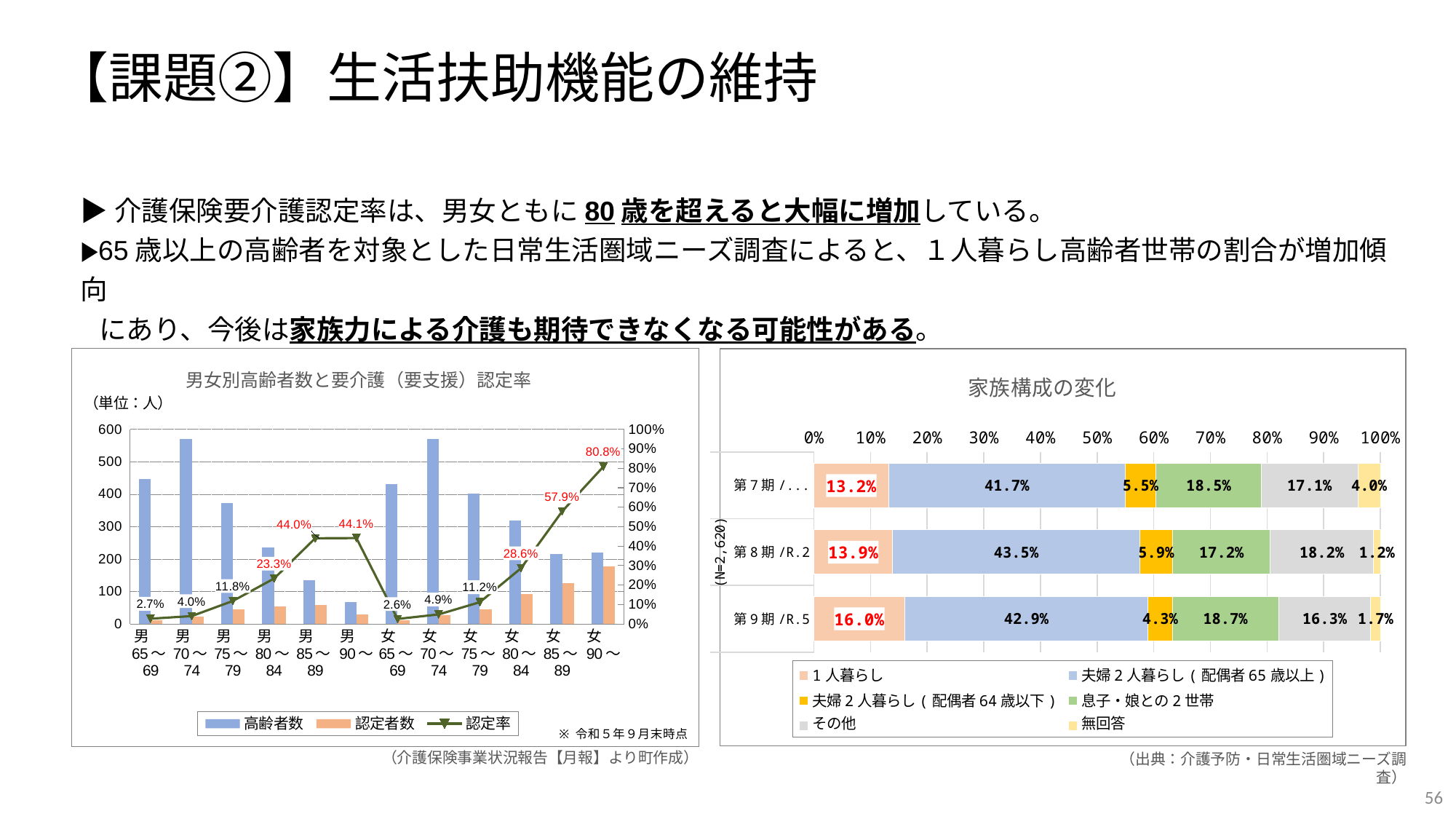

【課題②】生活扶助機能の維持
▶介護保険要介護認定率は、男女ともに80歳を超えると大幅に増加している。
▶65歳以上の高齢者を対象とした日常生活圏域ニーズ調査によると、１人暮らし高齢者世帯の割合が増加傾向
  にあり、今後は家族力による介護も期待できなくなる可能性がある。

### Chart: 男女別高齢者数と要介護（要支援）認定率

| Category |  |  |  |
|---|---|---|---|
| 男　65～69 | 447.0 | 12.0 | 0.026845637583892617 |
| 男　70～74 | 570.0 | 23.0 | 0.04035087719298246 |
| 男　75～79 | 373.0 | 44.0 | 0.11796246648793565 |
| 男　80～84 | 236.0 | 55.0 | 0.2330508474576271 |
| 男　85～89 | 134.0 | 59.0 | 0.44029850746268656 |
| 男　90～ | 68.0 | 30.0 | 0.4411764705882353 |
| 女　65～69 | 430.0 | 11.0 | 0.02558139534883721 |
| 女　70～74 | 571.0 | 28.0 | 0.04903677758318739 |
| 女　75～79 | 403.0 | 45.0 | 0.11166253101736973 |
| 女　80～84 | 318.0 | 91.0 | 0.2861635220125786 |
| 女　85～89 | 216.0 | 125.0 | 0.5787037037037037 |
| 女　90～ | 219.0 | 177.0 | 0.8082191780821918 |

### Chart: 家族構成の変化

| Category | 1人暮らし | 夫婦2人暮らし(配偶者65歳以上) | 夫婦2人暮らし(配偶者64歳以下) | 息子・娘との2世帯 | その他 | 無回答 |
|---|---|---|---|---|---|---|
| 第7期/H.29 | 0.13225255972696245 | 0.41723549488054607 | 0.05460750853242321 | 0.18515358361774745 | 0.17107508532423207 | 0.03967576791808874 |
| 第8期/R.2 | 0.13931297709923665 | 0.4354961832061069 | 0.05877862595419847 | 0.1717557251908397 | 0.18244274809160305 | 0.012213740458015267 |
| 第9期/R.5 | 0.16042780748663102 | 0.4293353705118411 | 0.04316271963330787 | 0.18716577540106952 | 0.16310160427807488 | 0.01680672268907563 |
（介護保険事業状況報告【月報】より町作成）

（出典：介護予防・日常生活圏域ニーズ調査）

56